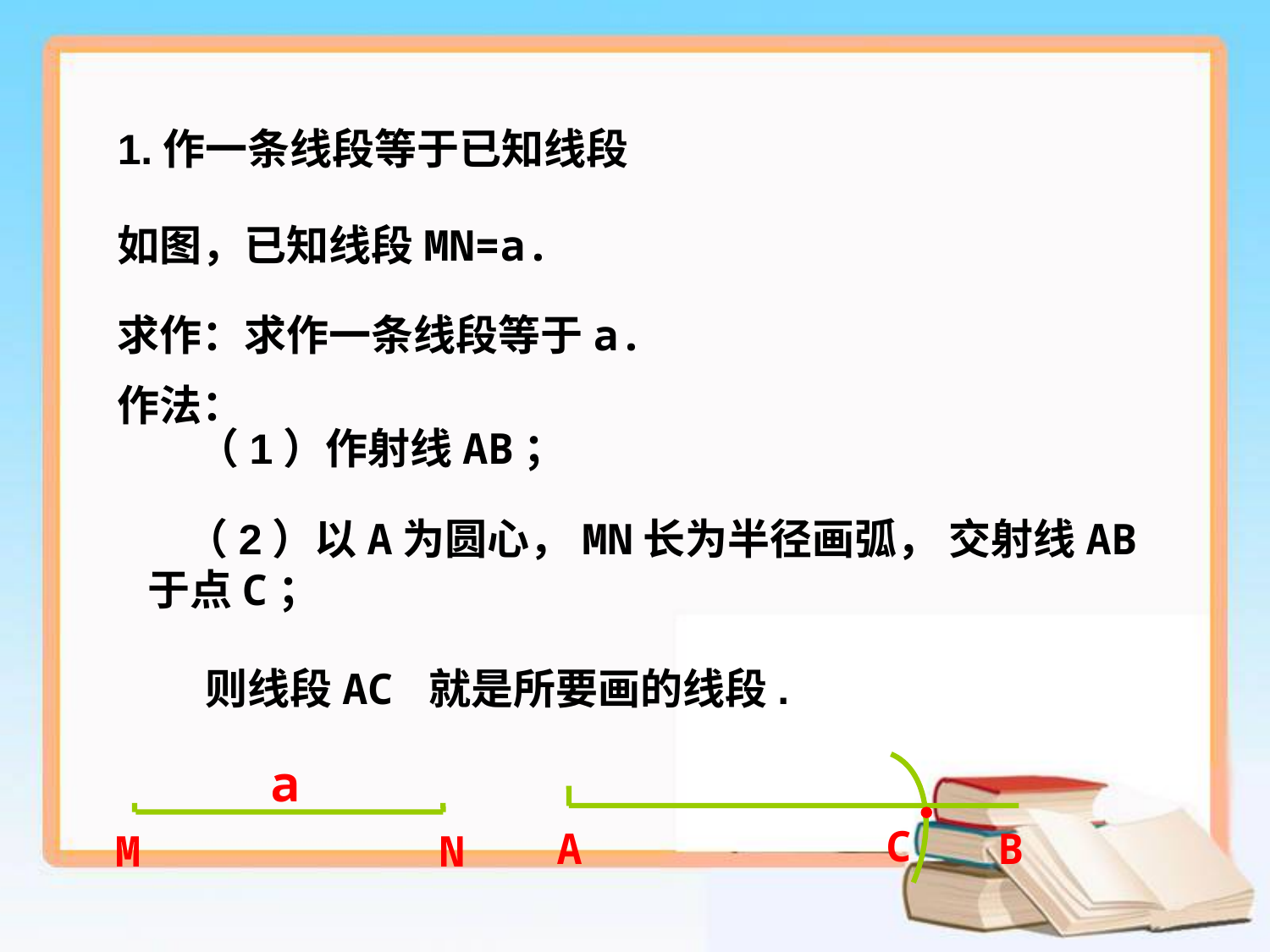

1.作一条线段等于已知线段
如图，已知线段MN=a.
求作：求作一条线段等于a.
作法：
 （1）作射线AB；
   （2）以A为圆心，MN长为半径画弧， 交射线AB于点C；
     则线段AC 就是所要画的线段.
a

M
N

C

A
B